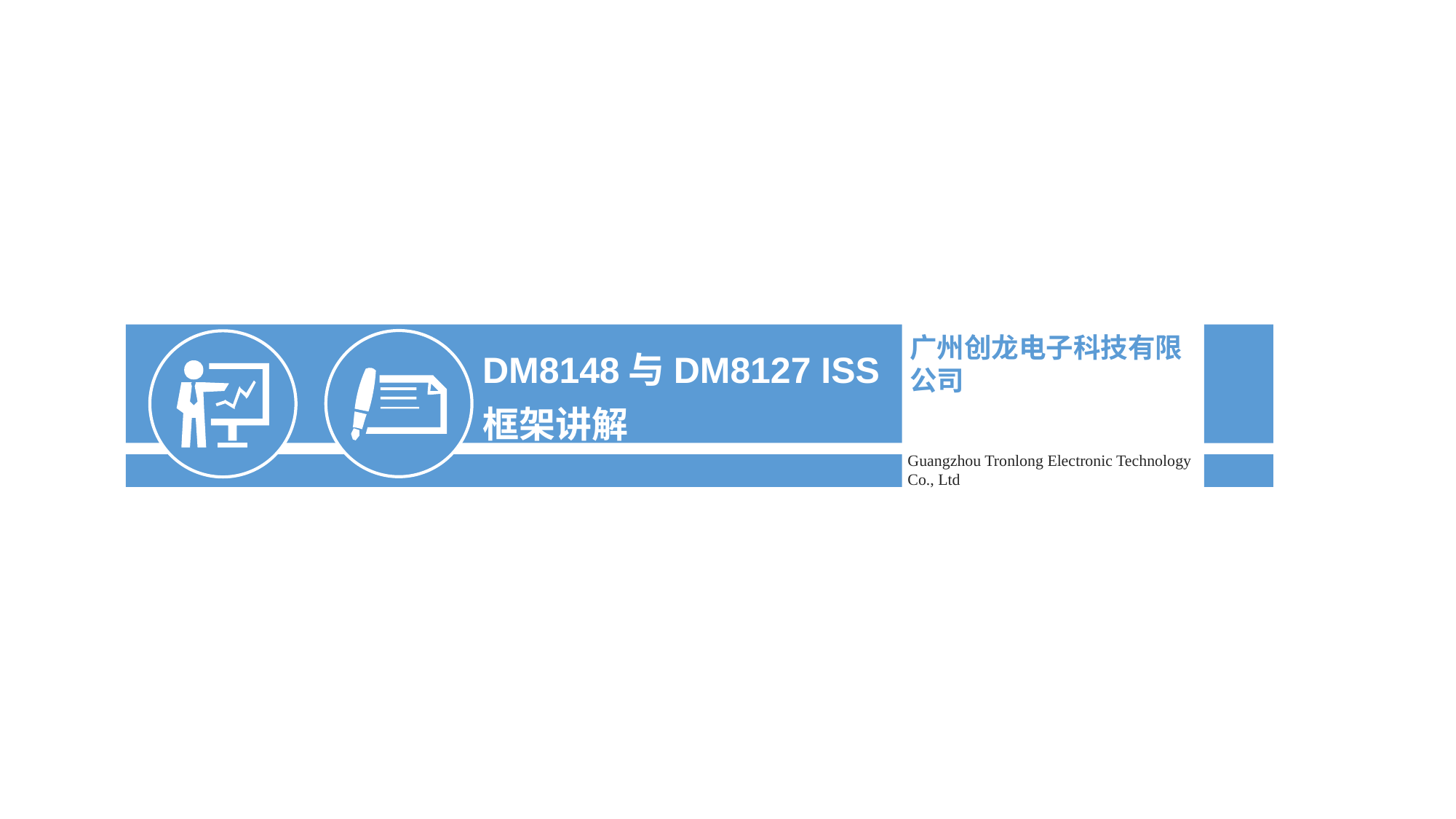

DM8148与DM8127 ISS框架讲解

广州创龙电子科技有限公司

Guangzhou Tronlong Electronic Technology Co., Ltd